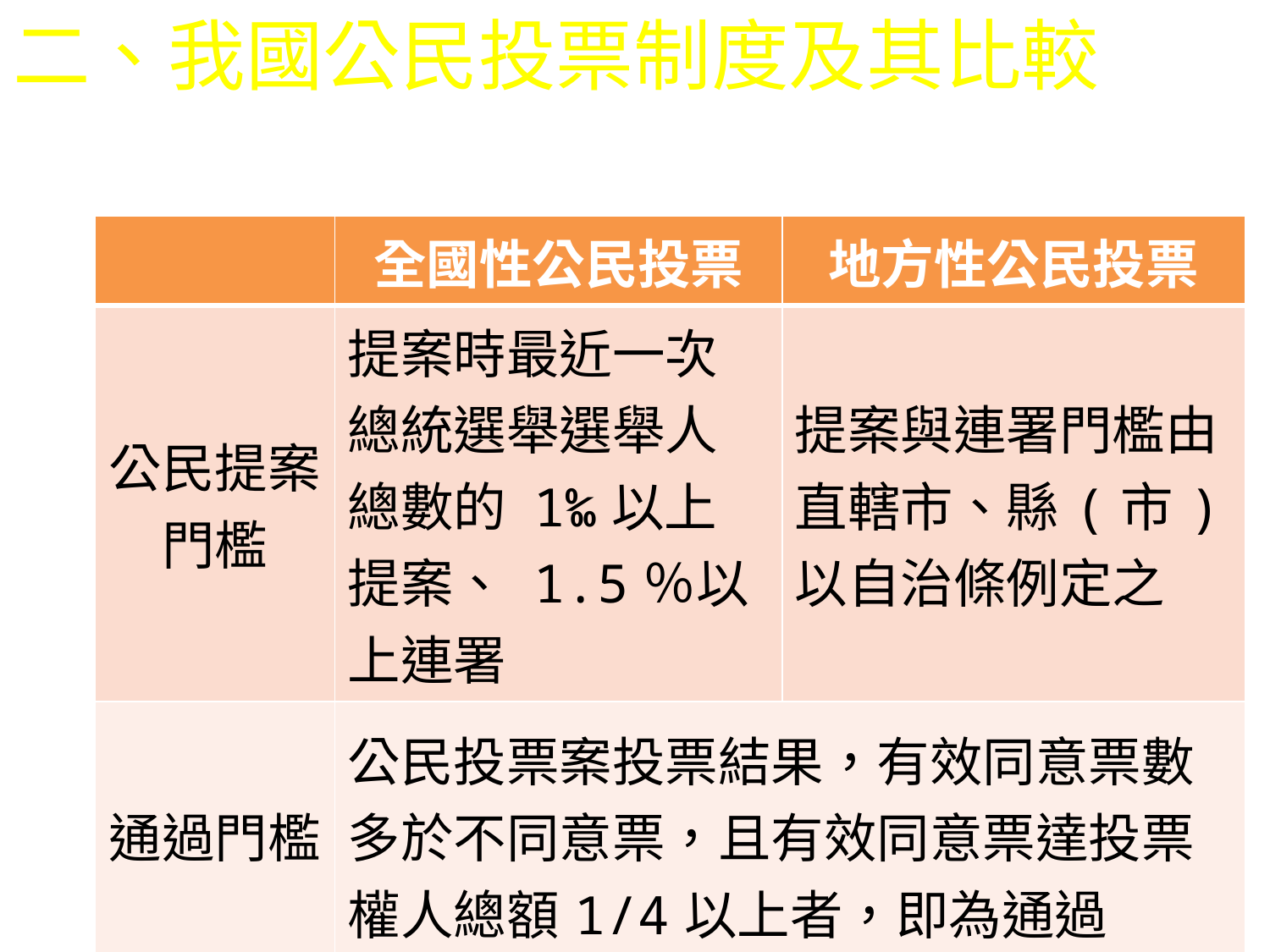

# 二、我國公民投票制度及其比較

|  | 全國性公民投票 | 地方性公民投票 |
| --- | --- | --- |
| 公民提案門檻 | 提案時最近一次總統選舉選舉人總數的 1‰以上提案、 1.5％以上連署 | 提案與連署門檻由直轄市、縣(市)以自治條例定之 |
| 通過門檻 | 公民投票案投票結果，有效同意票數多於不同意票，且有效同意票達投票權人總額1/4以上者，即為通過 |  |
122